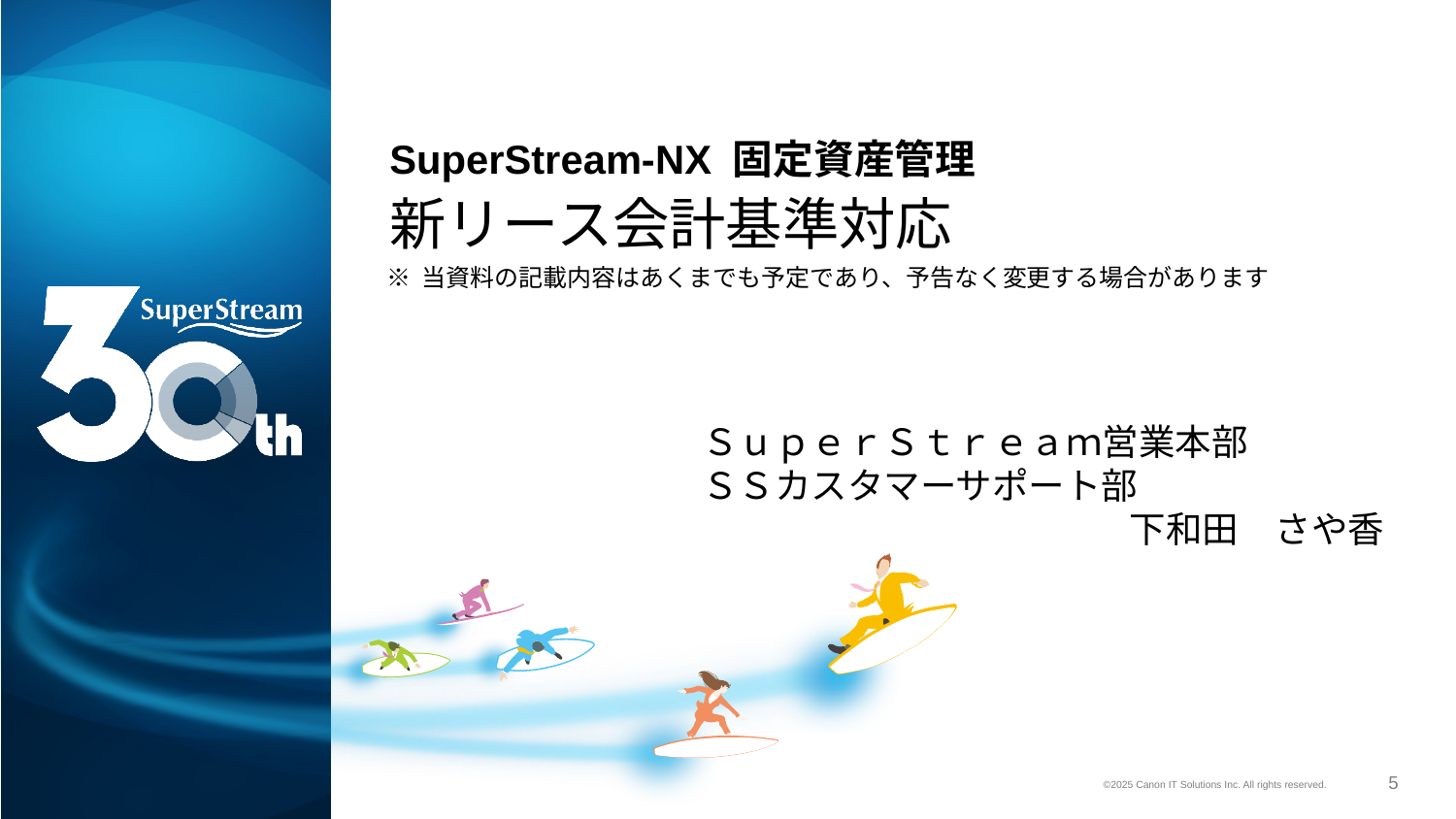

# SuperStream-NX 固定資産管理 新リース会計基準対応
※ 当資料の記載内容はあくまでも予定であり、予告なく変更する場合があります
ＳｕｐｅｒＳｔｒｅａｍ営業本部
ＳＳカスタマーサポート部
下和田　さや香
©2025 Canon IT Solutions Inc. All rights reserved.
5